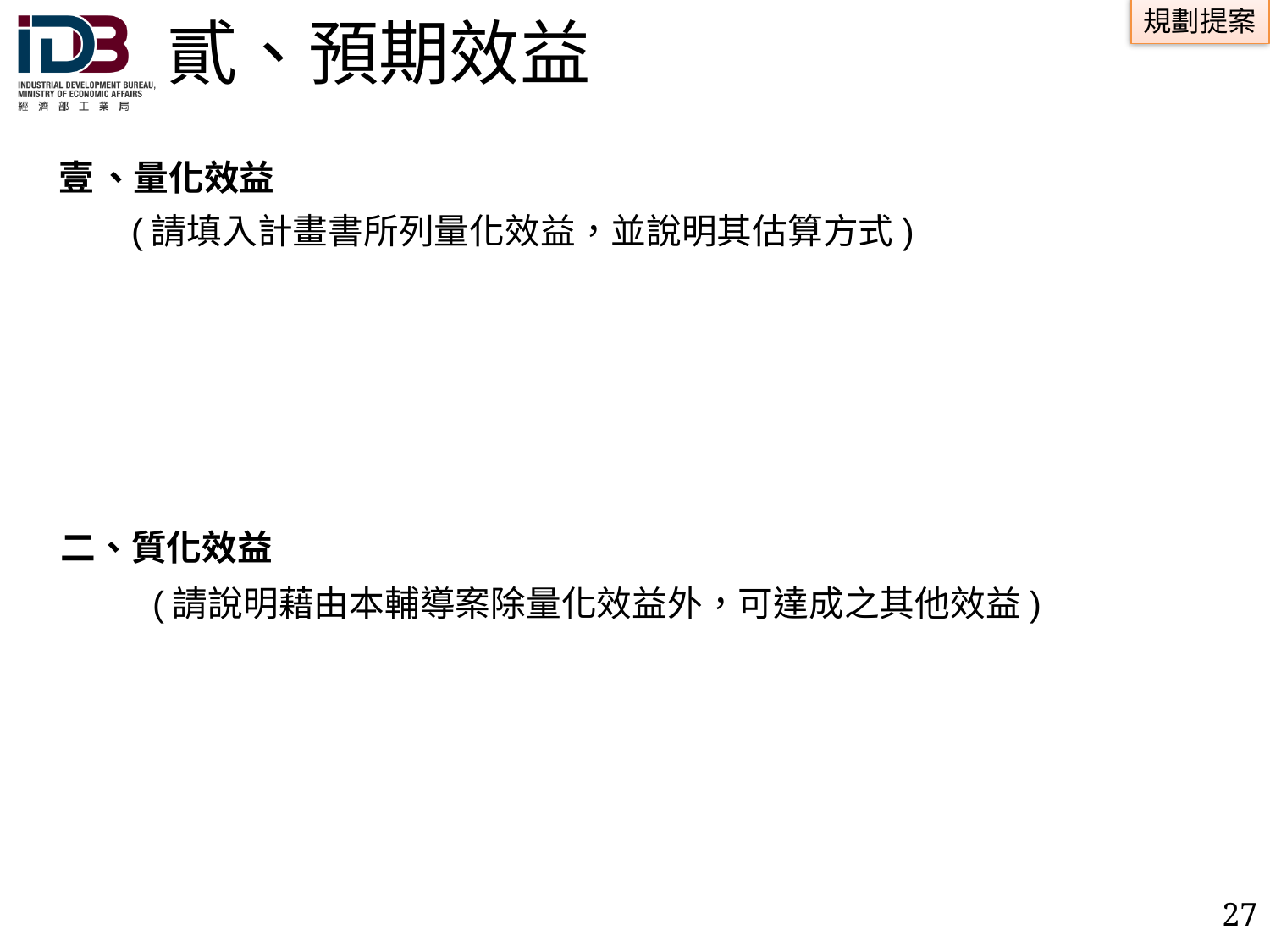

# 貳、預期效益
、量化效益
(請填入計畫書所列量化效益，並說明其估算方式)
二、質化效益
(請說明藉由本輔導案除量化效益外，可達成之其他效益)
27